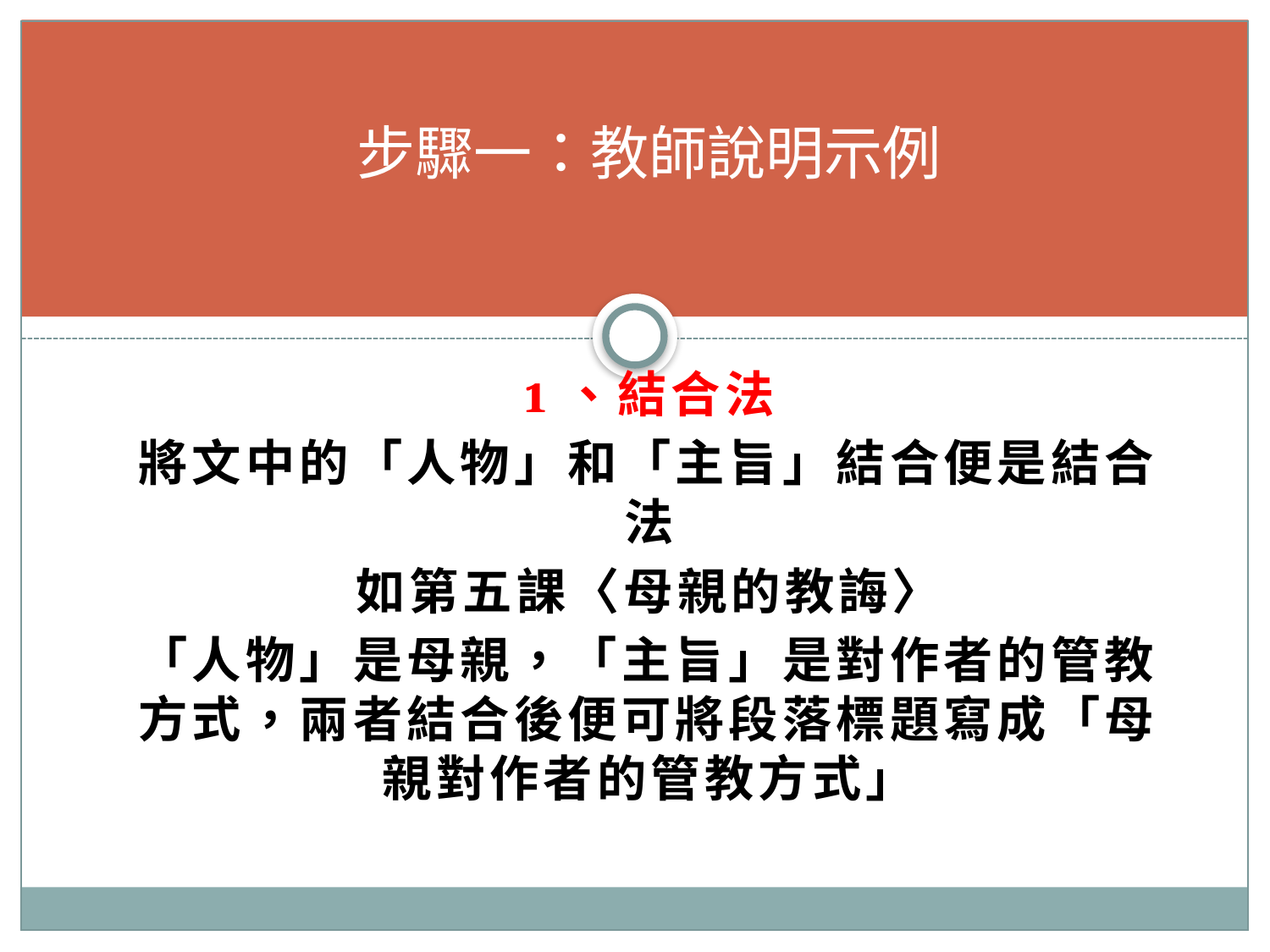

# 步驟一：教師說明示例

1、結合法
將文中的「人物」和「主旨」結合便是結合法
如第五課〈母親的教誨〉
「人物」是母親，「主旨」是對作者的管教方式，兩者結合後便可將段落標題寫成「母親對作者的管教方式」